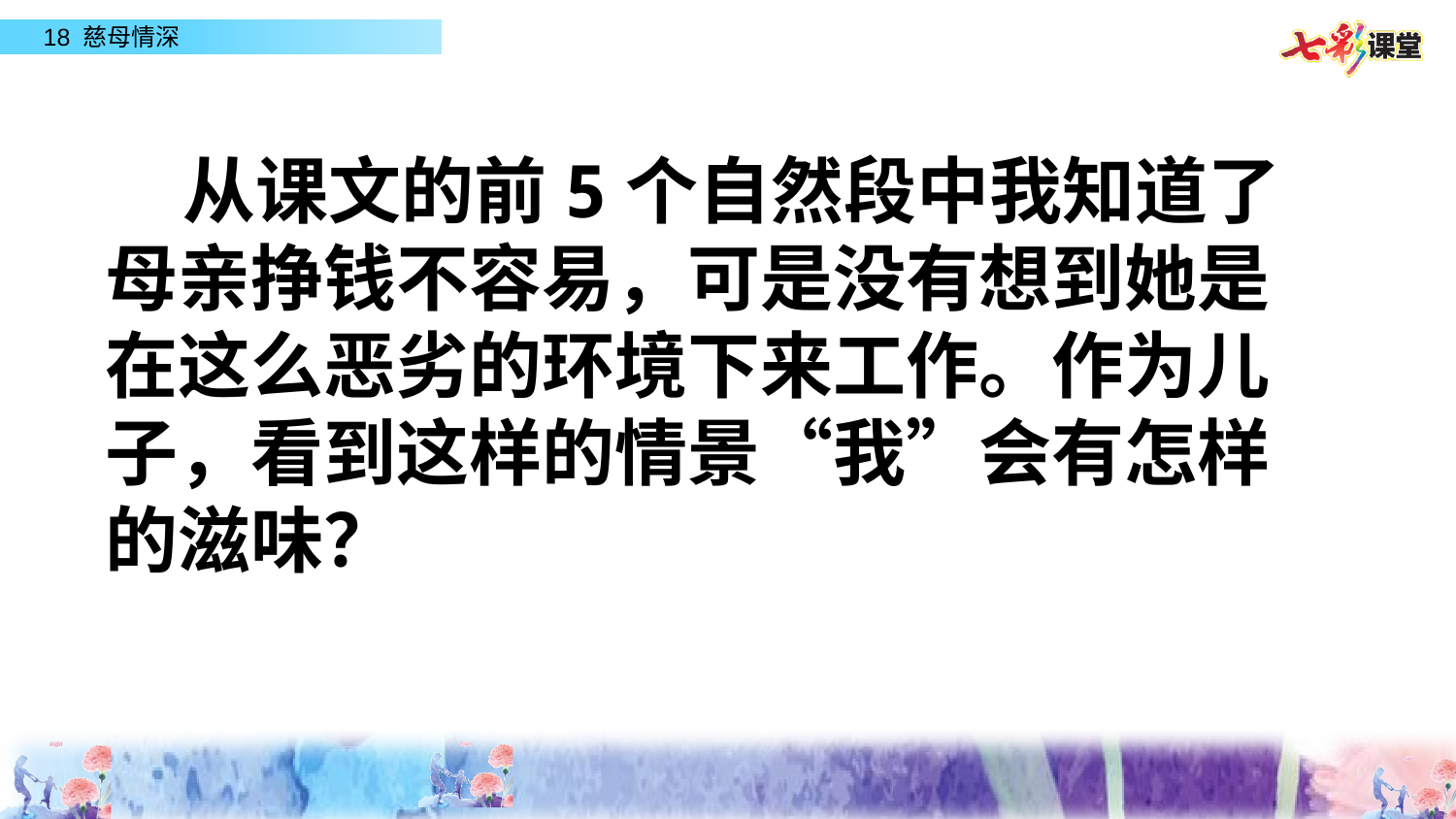

从课文的前5个自然段中我知道了母亲挣钱不容易，可是没有想到她是在这么恶劣的环境下来工作。作为儿子，看到这样的情景“我”会有怎样的滋味？